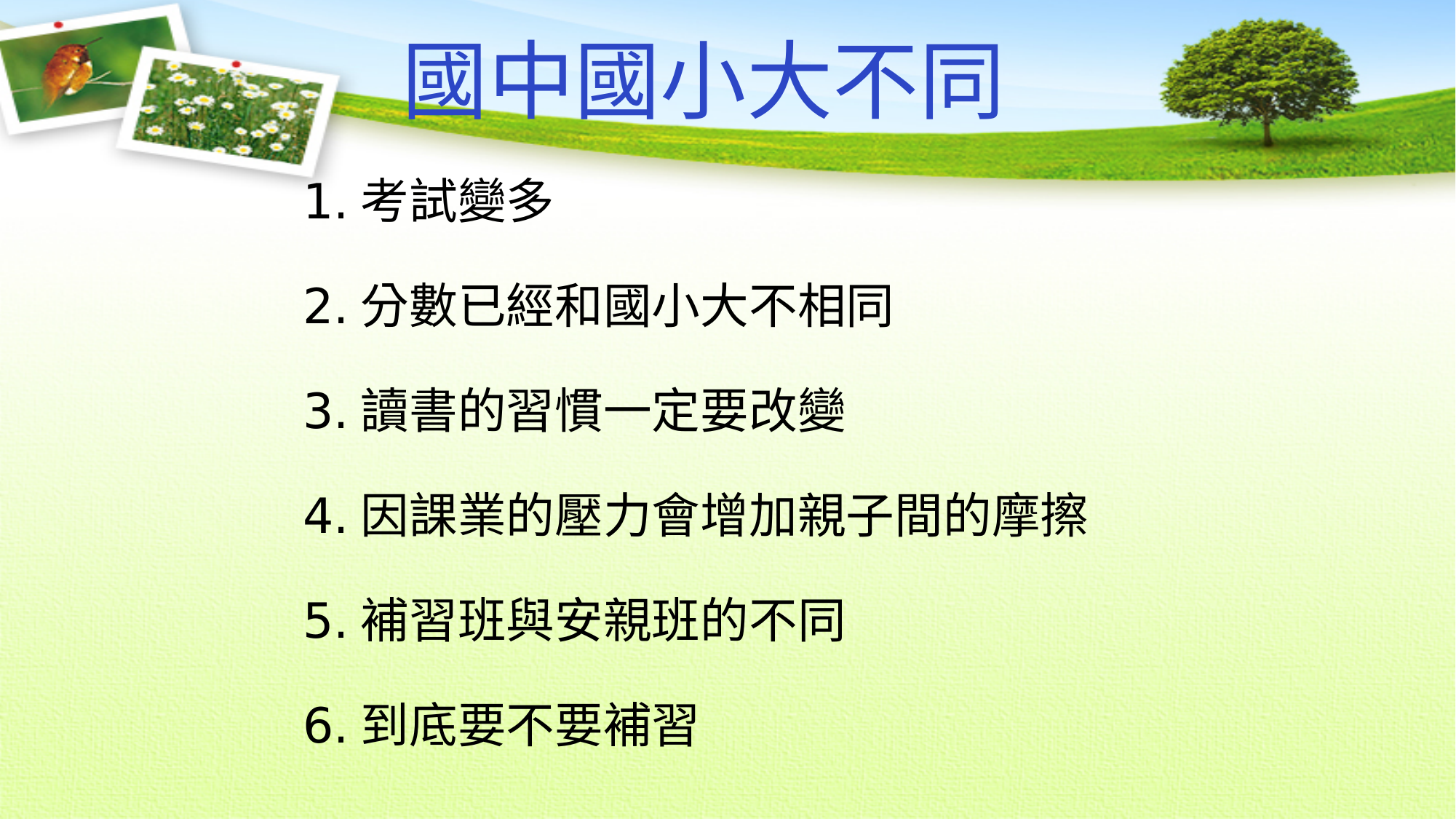

國中國小大不同
1.考試變多

2.分數已經和國小大不相同

3.讀書的習慣一定要改變

4.因課業的壓力會增加親子間的摩擦

5.補習班與安親班的不同

6.到底要不要補習